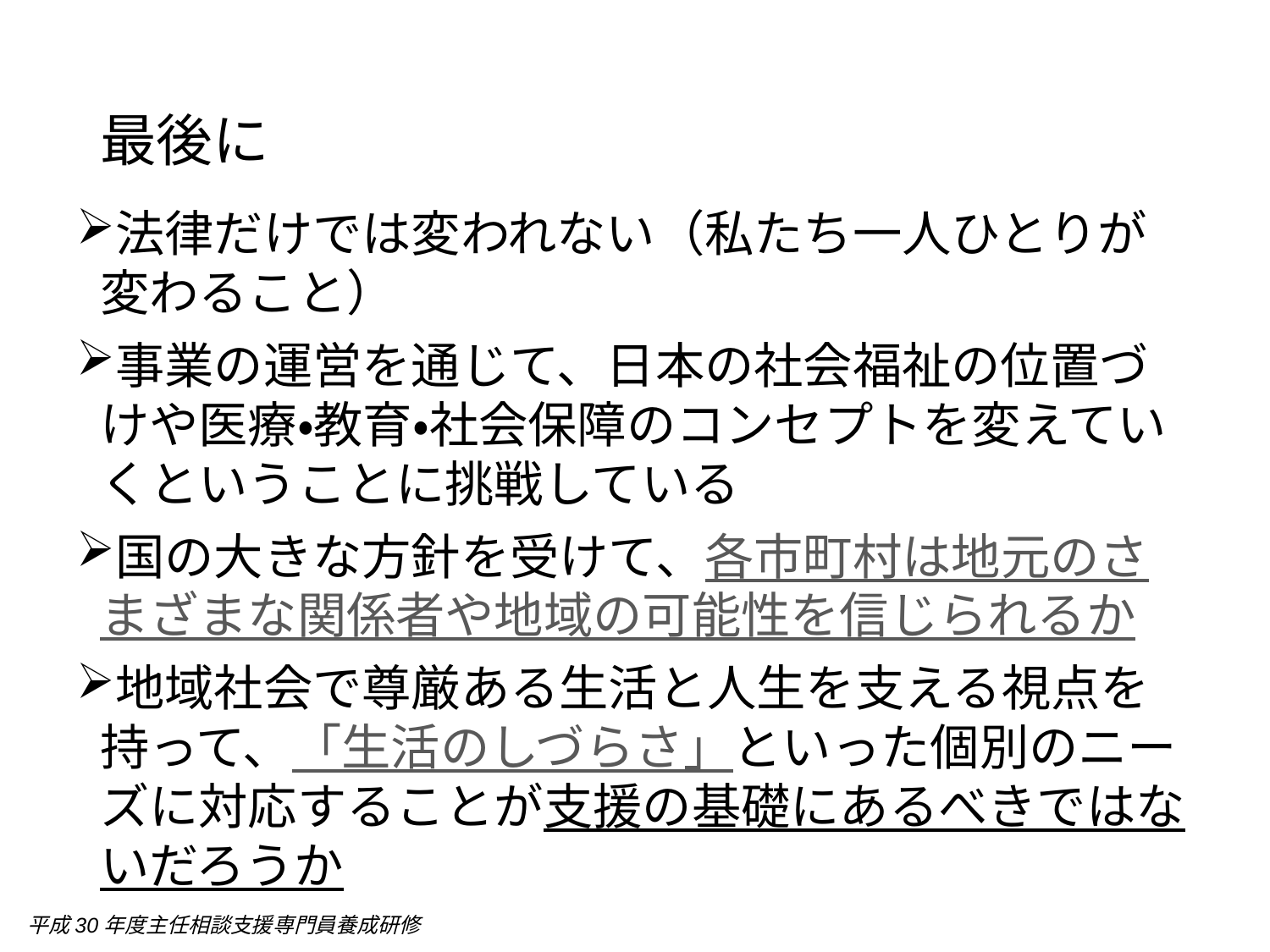

# 最後に
法律だけでは変われない（私たち一人ひとりが変わること）
事業の運営を通じて、日本の社会福祉の位置づけや医療・教育・社会保障のコンセプトを変えていくということに挑戦している
国の大きな方針を受けて、各市町村は地元のさまざまな関係者や地域の可能性を信じられるか
地域社会で尊厳ある生活と人生を支える視点を持って、「生活のしづらさ」といった個別のニーズに対応することが支援の基礎にあるべきではないだろうか
平成30年度主任相談支援専門員養成研修